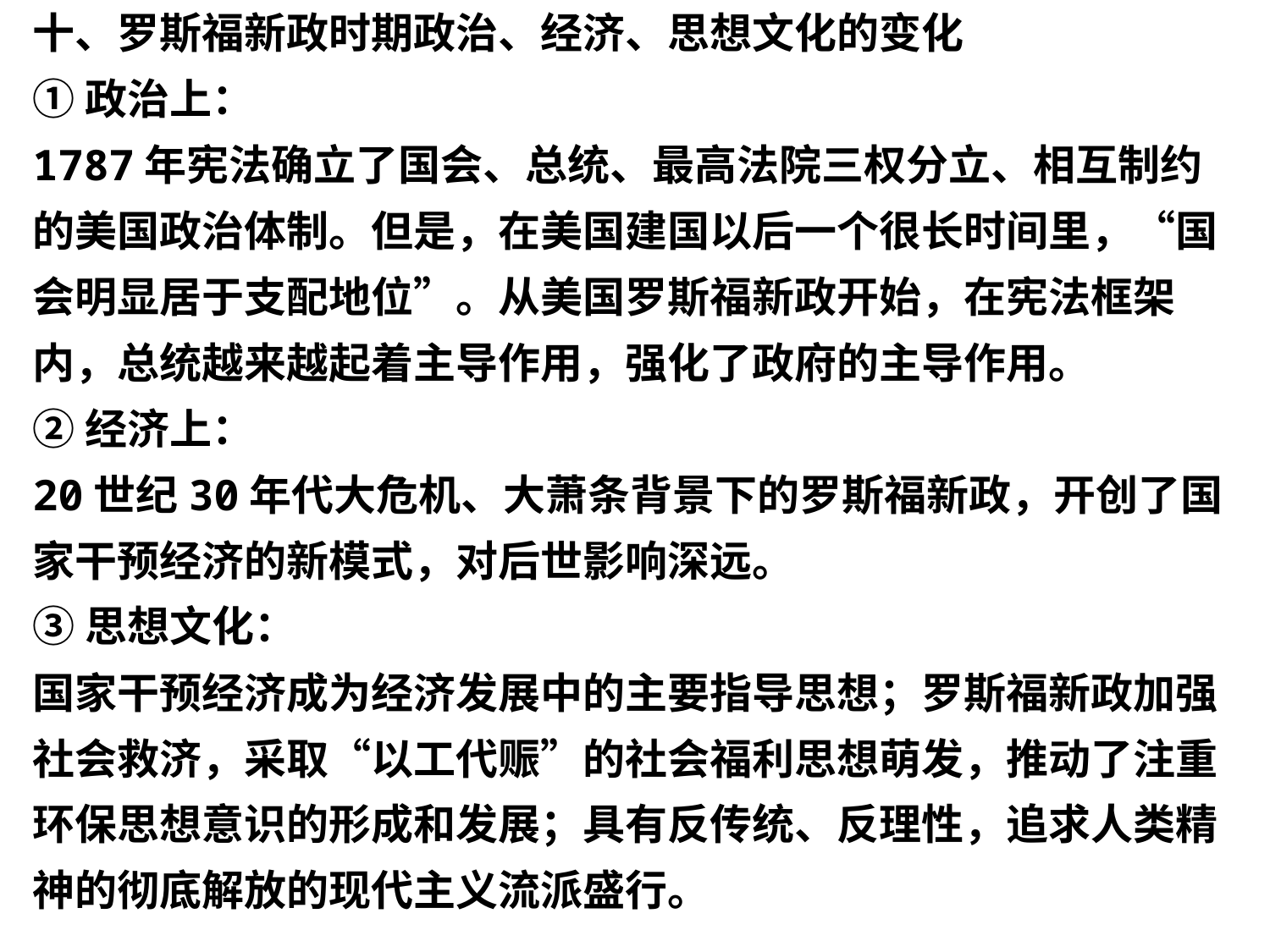

十、罗斯福新政时期政治、经济、思想文化的变化
①政治上：
1787年宪法确立了国会、总统、最高法院三权分立、相互制约的美国政治体制。但是，在美国建国以后一个很长时间里，“国会明显居于支配地位”。从美国罗斯福新政开始，在宪法框架内，总统越来越起着主导作用，强化了政府的主导作用。
②经济上：
20世纪30年代大危机、大萧条背景下的罗斯福新政，开创了国家干预经济的新模式，对后世影响深远。
③思想文化：
国家干预经济成为经济发展中的主要指导思想；罗斯福新政加强社会救济，采取“以工代赈”的社会福利思想萌发，推动了注重环保思想意识的形成和发展；具有反传统、反理性，追求人类精神的彻底解放的现代主义流派盛行。